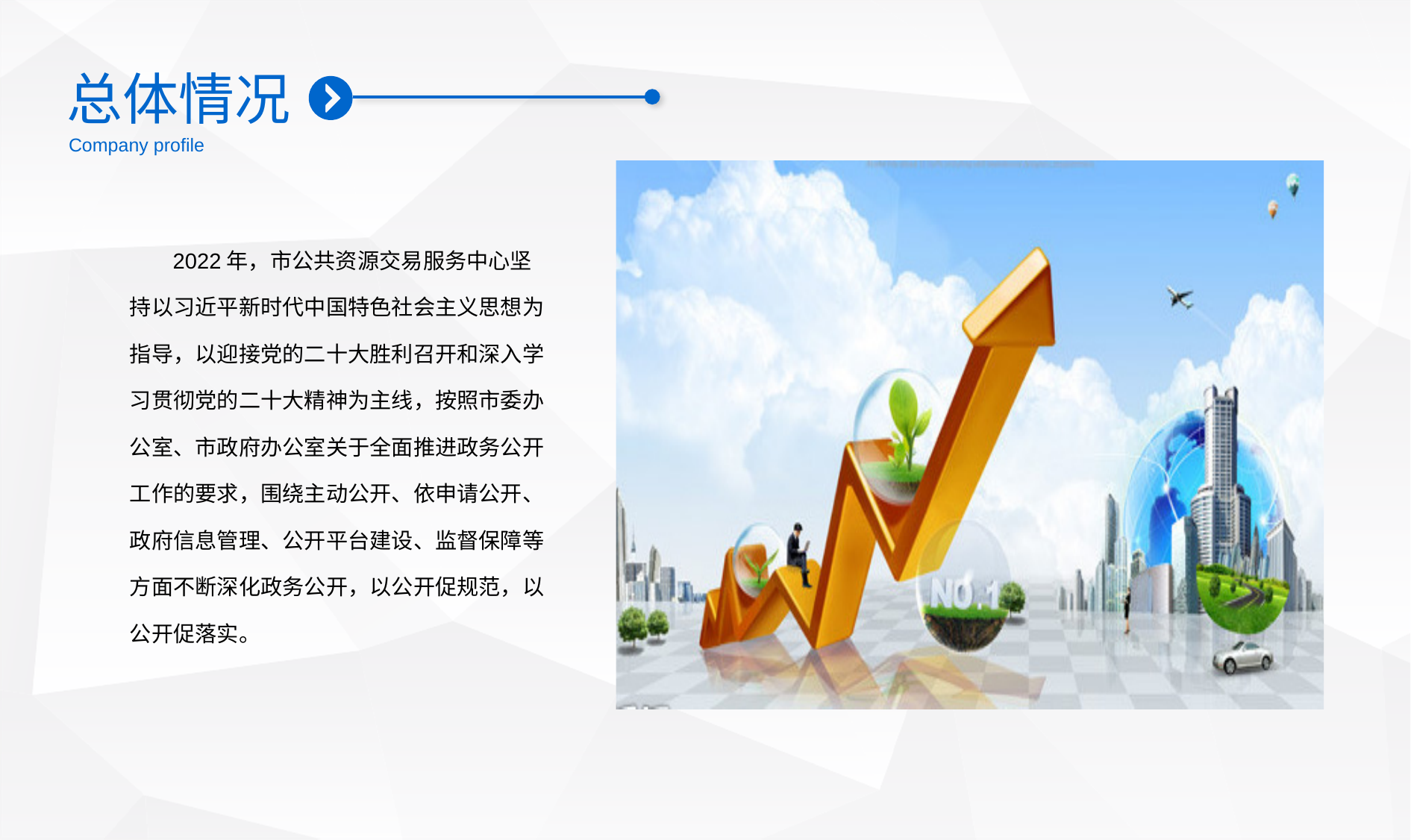

总体情况
Company profile

       2022年，市公共资源交易服务中心坚持以习近平新时代中国特色社会主义思想为指导，以迎接党的二十大胜利召开和深入学习贯彻党的二十大精神为主线，按照市委办公室、市政府办公室关于全面推进政务公开工作的要求，围绕主动公开、依申请公开、政府信息管理、公开平台建设、监督保障等方面不断深化政务公开，以公开促规范，以公开促落实。